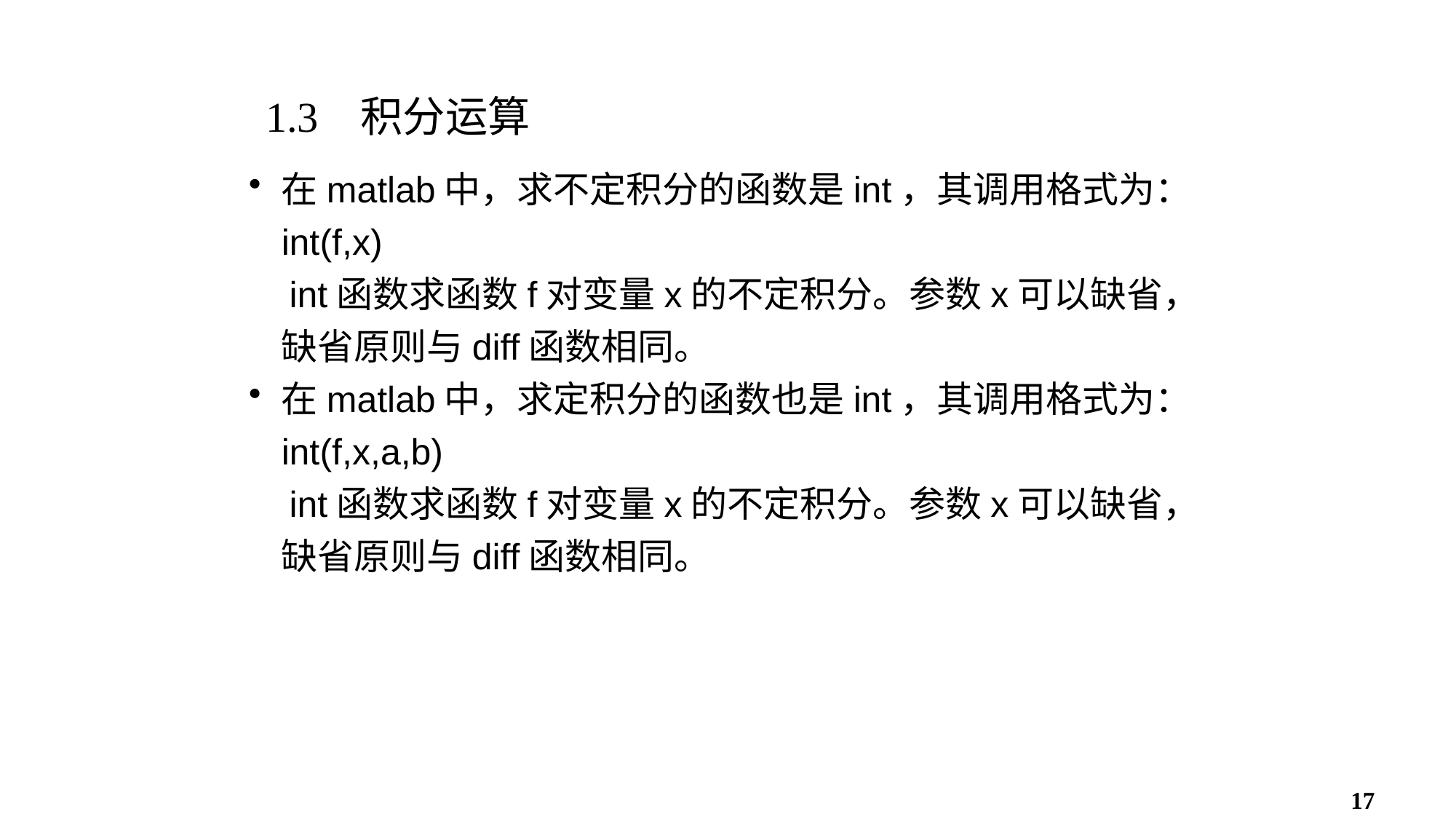

# 1.3   积分运算
在matlab中，求不定积分的函数是int，其调用格式为：int(f,x)
    int函数求函数f对变量x的不定积分。参数x可以缺省，缺省原则与diff函数相同。
在matlab中，求定积分的函数也是int，其调用格式为：int(f,x,a,b)
    int函数求函数f对变量x的不定积分。参数x可以缺省，缺省原则与diff函数相同。